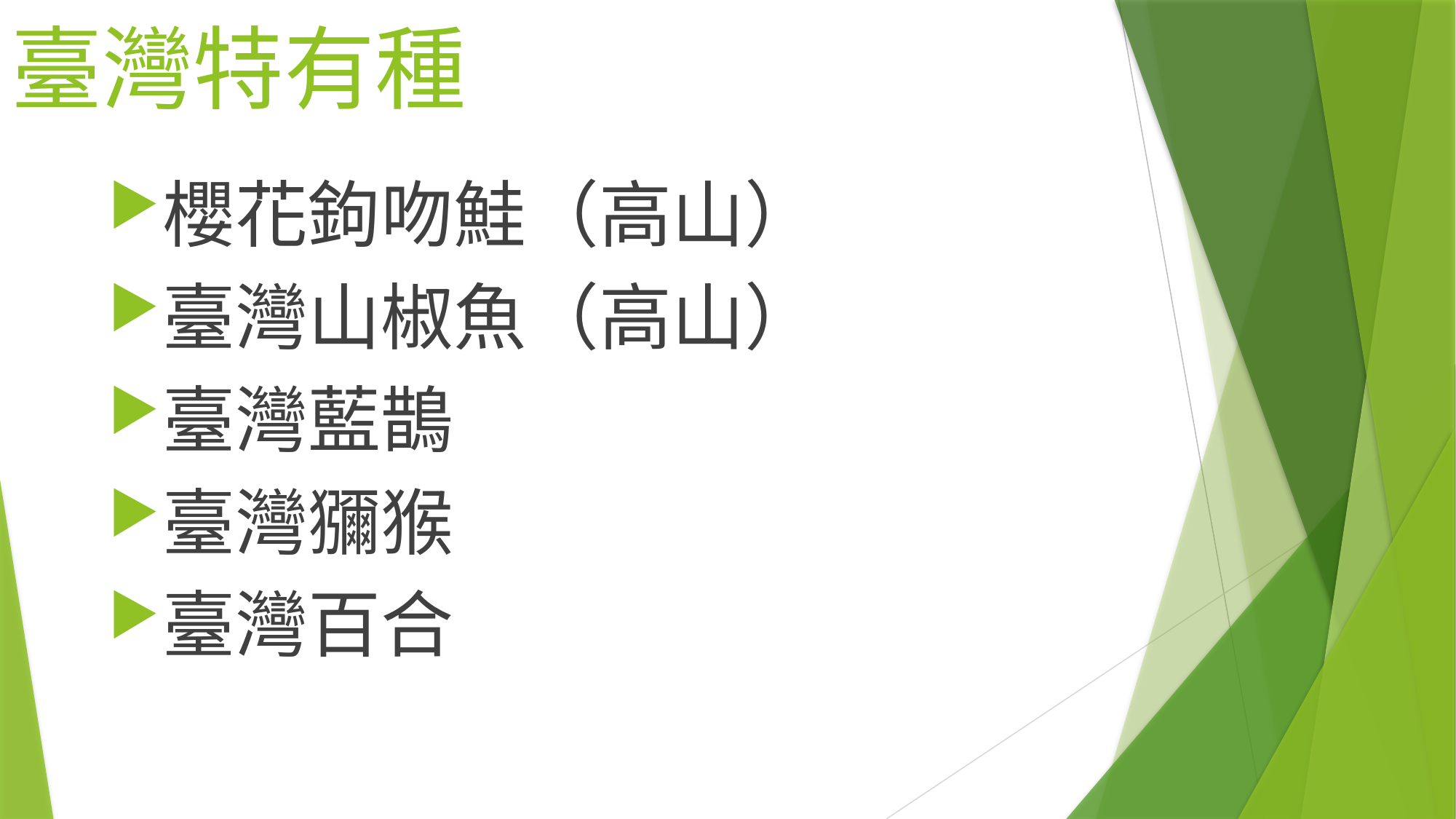

# 臺灣特有種
櫻花鉤吻鮭（高山）
臺灣山椒魚（高山）
臺灣藍鵲
臺灣獼猴
臺灣百合